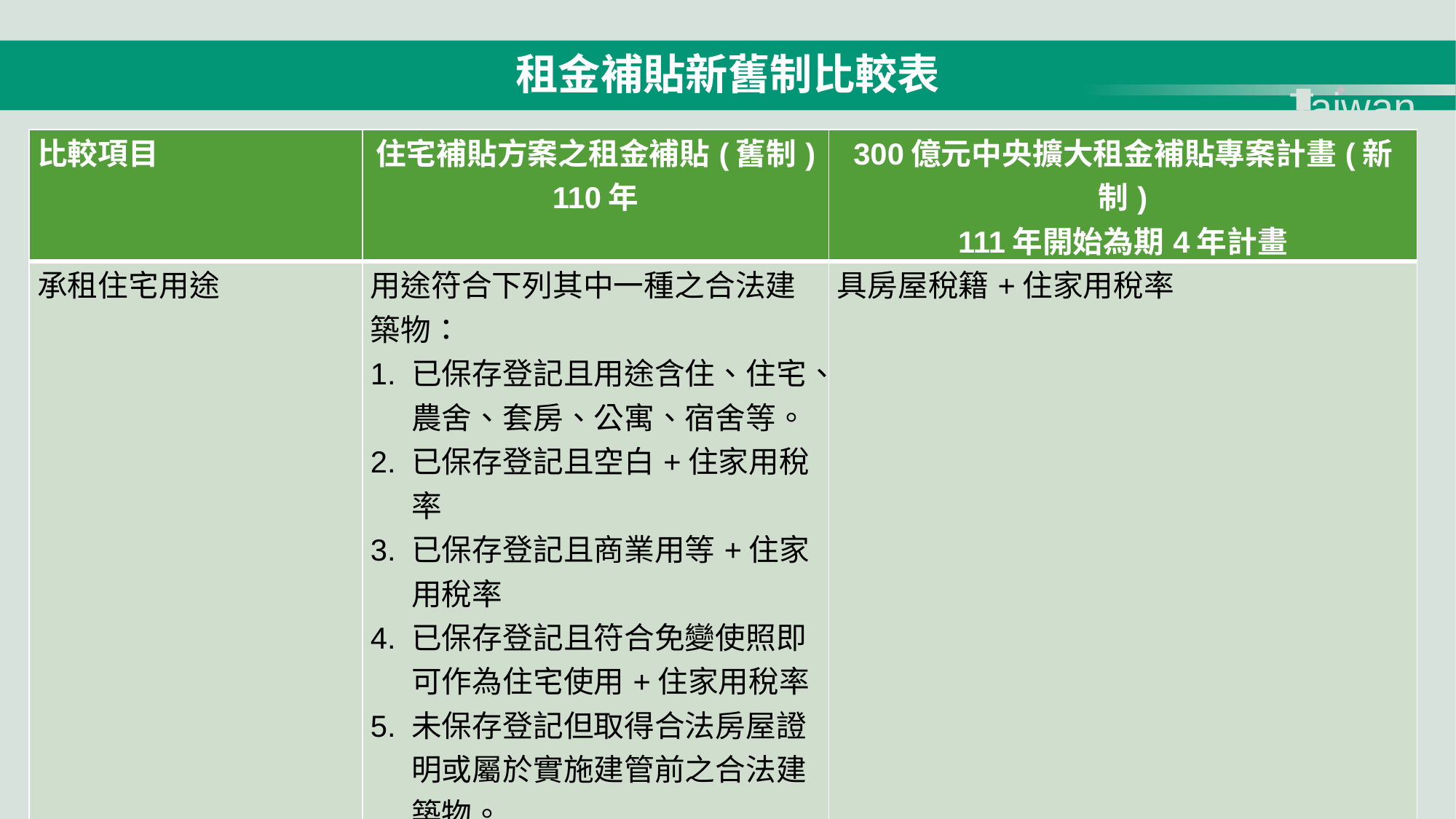

租金補貼新舊制比較表

Taiwan

| 比較項目 | 住宅補貼方案之租金補貼(舊制) 110年 | 300億元中央擴大租金補貼專案計畫(新制) 111年開始為期4年計畫 |
| --- | --- | --- |
| 承租住宅用途 | 用途符合下列其中一種之合法建築物： 已保存登記且用途含住、住宅、農舍、套房、公寓、宿舍等。 已保存登記且空白+住家用稅率 已保存登記且商業用等+住家用稅率 已保存登記且符合免變使照即可作為住宅使用+住家用稅率 未保存登記但取得合法房屋證明或屬於實施建管前之合法建築物。 | 具房屋稅籍+住家用稅率 |
| 社會住宅包租代管承租戶轉軌限制 | 起租日在租金補貼申請期間迄日前、同房東同房客且為第三期案件 | 不限，只剩下不得重複領取社會住宅包租代管之租金補「助」 |
9